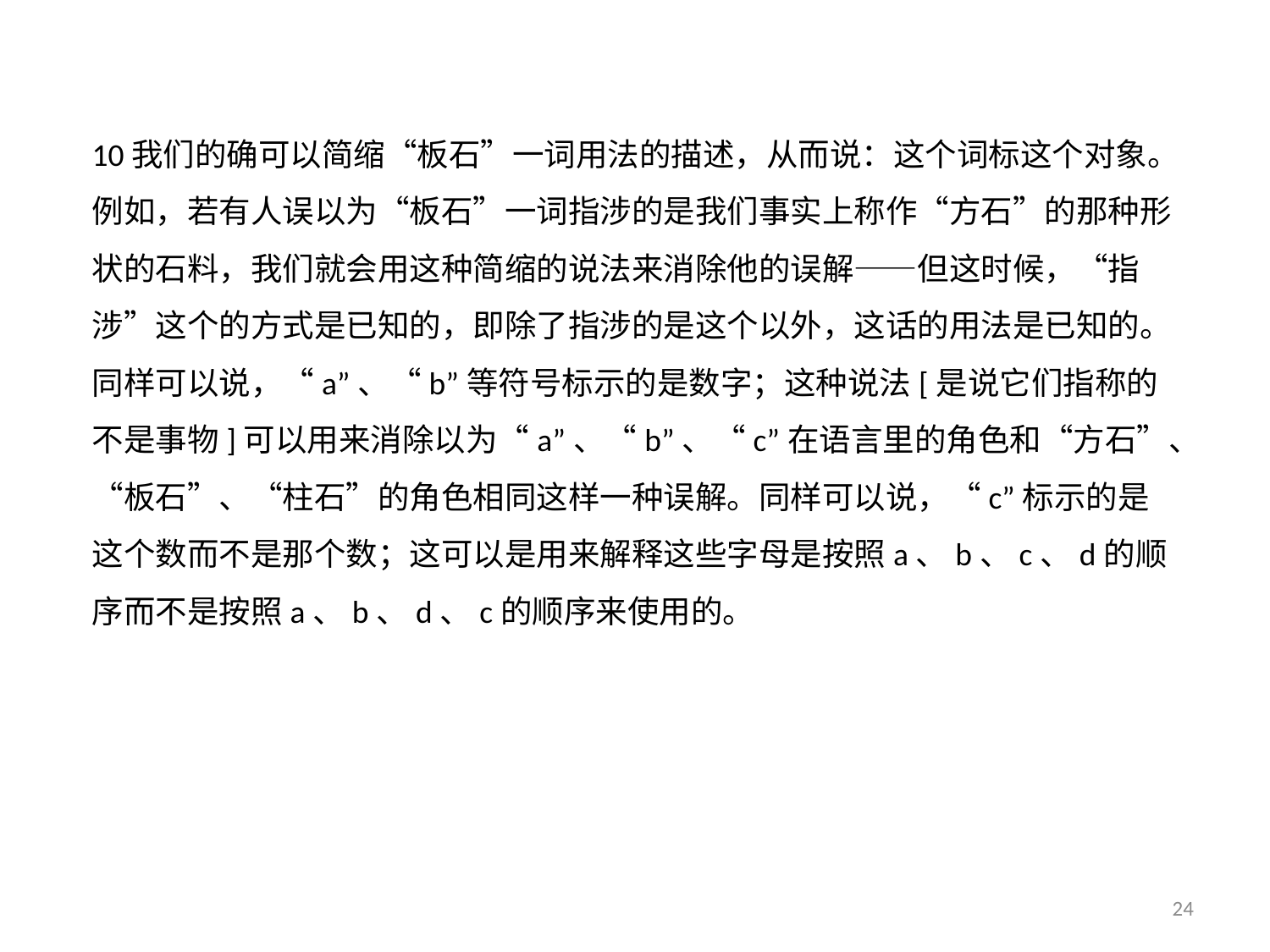

10我们的确可以简缩“板石”一词用法的描述，从而说：这个词标这个对象。例如，若有人误以为“板石”一词指涉的是我们事实上称作“方石”的那种形状的石料，我们就会用这种简缩的说法来消除他的误解——但这时候，“指涉”这个的方式是已知的，即除了指涉的是这个以外，这话的用法是已知的。
同样可以说，“a”、“b”等符号标示的是数字；这种说法[是说它们指称的不是事物]可以用来消除以为“a”、“b”、“c”在语言里的角色和“方石”、“板石”、“柱石”的角色相同这样一种误解。同样可以说，“c”标示的是这个数而不是那个数；这可以是用来解释这些字母是按照a、b、c、d的顺序而不是按照a、b、d、c的顺序来使用的。
24